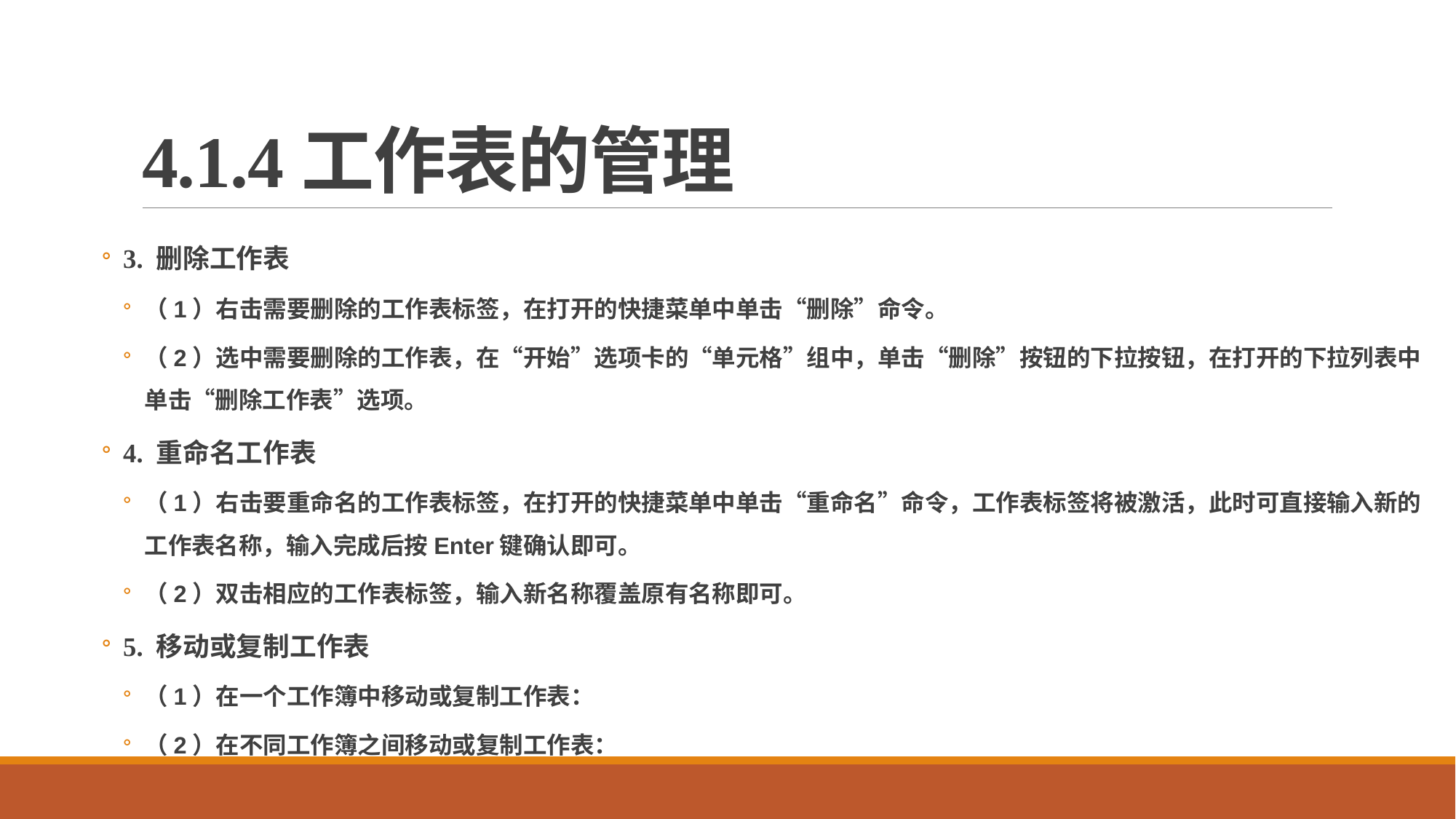

# 4.1.4工作表的管理
3. 删除工作表
（1）右击需要删除的工作表标签，在打开的快捷菜单中单击“删除”命令。
（2）选中需要删除的工作表，在“开始”选项卡的“单元格”组中，单击“删除”按钮的下拉按钮，在打开的下拉列表中单击“删除工作表”选项。
4. 重命名工作表
（1）右击要重命名的工作表标签，在打开的快捷菜单中单击“重命名”命令，工作表标签将被激活，此时可直接输入新的工作表名称，输入完成后按Enter键确认即可。
（2）双击相应的工作表标签，输入新名称覆盖原有名称即可。
5. 移动或复制工作表
（1）在一个工作簿中移动或复制工作表：
（2）在不同工作簿之间移动或复制工作表：